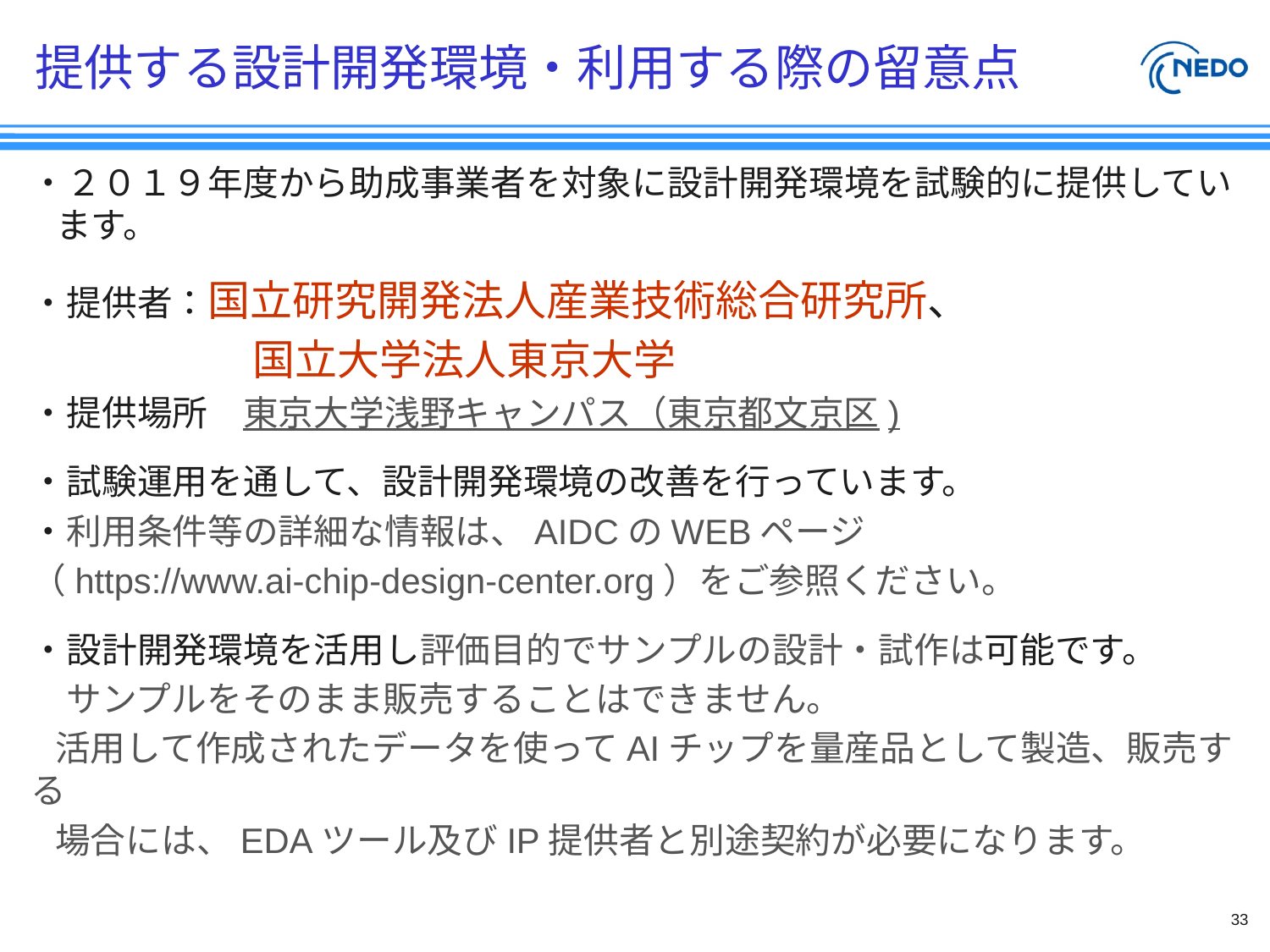

# 提供する設計開発環境・利用する際の留意点
・２０１９年度から助成事業者を対象に設計開発環境を試験的に提供しています。

・提供者：国立研究開発法人産業技術総合研究所、
　　　　　 国立大学法人東京大学
・提供場所　東京大学浅野キャンパス（東京都文京区)

・試験運用を通して、設計開発環境の改善を行っています。
・利用条件等の詳細な情報は、AIDCのWEBページ
（https://www.ai-chip-design-center.org）をご参照ください。

・設計開発環境を活用し評価目的でサンプルの設計・試作は可能です。
　サンプルをそのまま販売することはできません。
  活用して作成されたデータを使ってAIチップを量産品として製造、販売する
  場合には、EDAツール及びIP提供者と別途契約が必要になります。

33